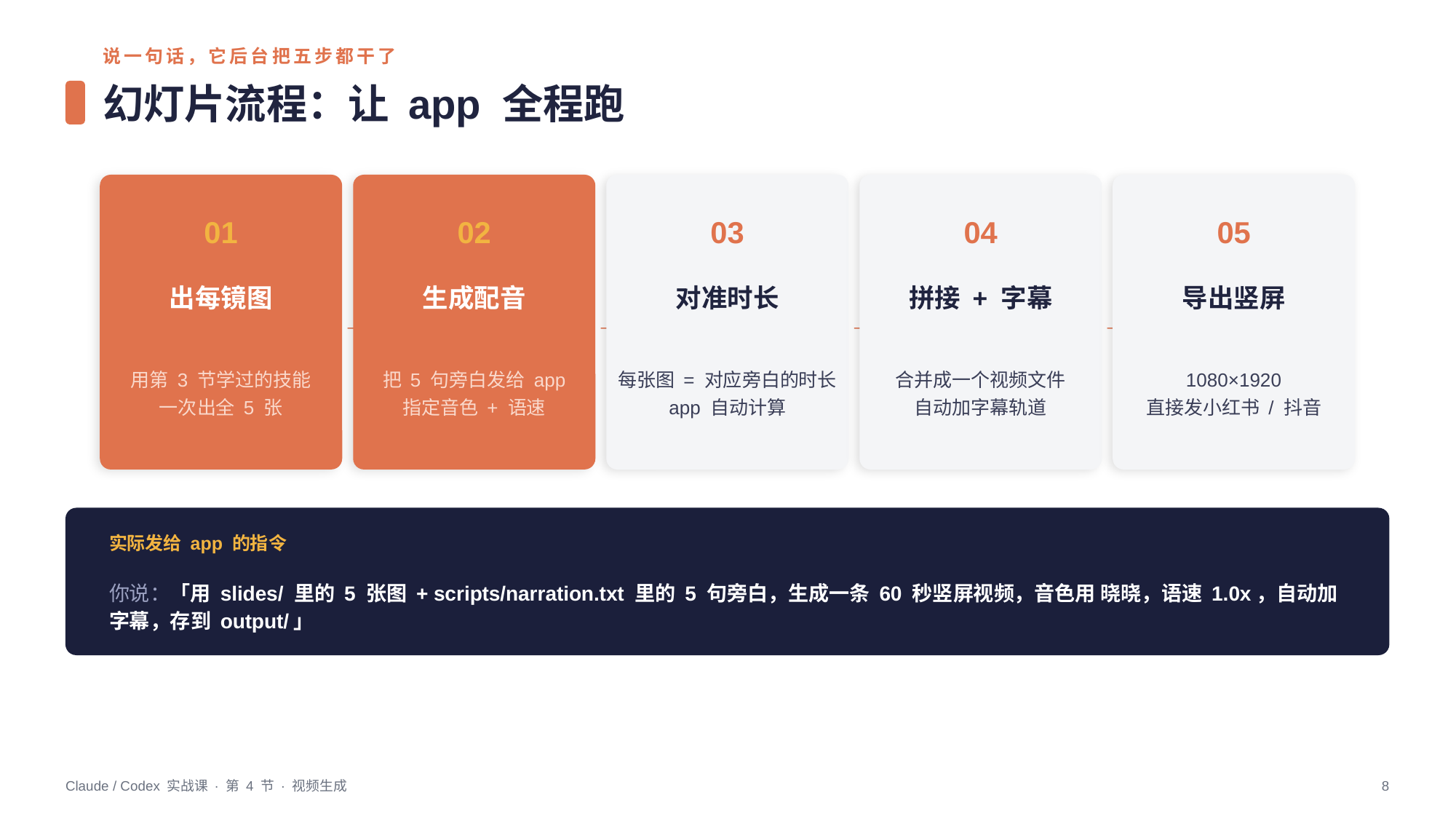

说一句话，它后台把五步都干了
幻灯片流程：让 app 全程跑

→

→

→

→

01
02
03
04
05
出每镜图
生成配音
对准时长
拼接 + 字幕
导出竖屏
用第 3 节学过的技能
一次出全 5 张
把 5 句旁白发给 app
指定音色 + 语速
每张图 = 对应旁白的时长
app 自动计算
合并成一个视频文件
自动加字幕轨道
1080×1920
直接发小红书 / 抖音

实际发给 app 的指令
你说：「用 slides/ 里的 5 张图 + scripts/narration.txt 里的 5 句旁白，生成一条 60 秒竖屏视频，音色用 晓晓，语速 1.0x，自动加字幕，存到 output/」
Claude / Codex 实战课 · 第 4 节 · 视频生成
8